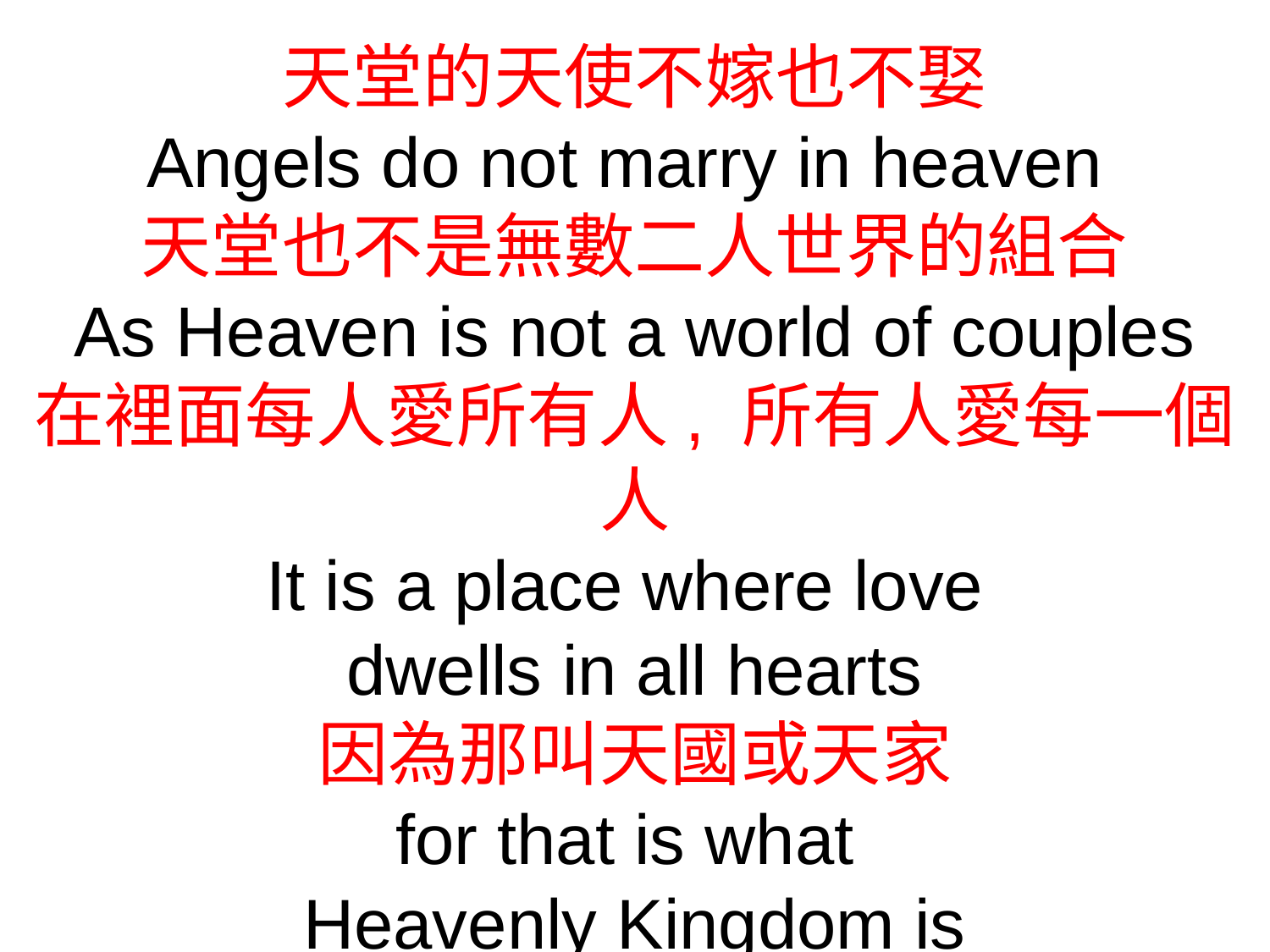

天堂的天使不嫁也不娶
Angels do not marry in heaven
天堂也不是無數二人世界的組合
As Heaven is not a world of couples
在裡面每人愛所有人, 所有人愛每一個人
It is a place where love
dwells in all hearts
因為那叫天國或天家
for that is what
Heavenly Kingdom is